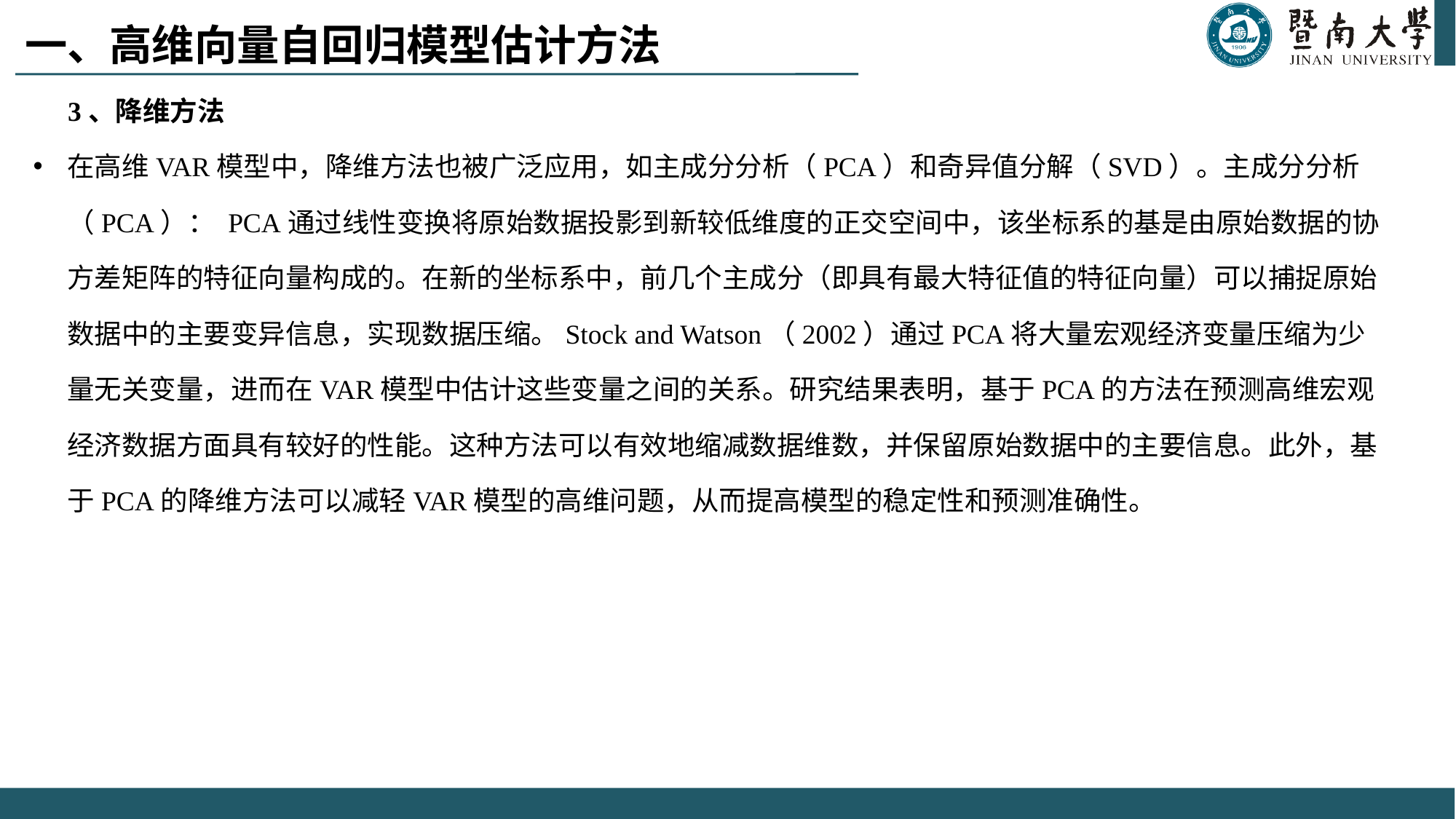

一、高维向量自回归模型估计方法
     3、降维方法
在高维VAR模型中，降维方法也被广泛应用，如主成分分析（PCA）和奇异值分解（SVD）。主成分分析（PCA）： PCA通过线性变换将原始数据投影到新较低维度的正交空间中，该坐标系的基是由原始数据的协方差矩阵的特征向量构成的。在新的坐标系中，前几个主成分（即具有最大特征值的特征向量）可以捕捉原始数据中的主要变异信息，实现数据压缩。Stock and Watson（2002）通过PCA将大量宏观经济变量压缩为少量无关变量，进而在VAR模型中估计这些变量之间的关系。研究结果表明，基于PCA的方法在预测高维宏观经济数据方面具有较好的性能。这种方法可以有效地缩减数据维数，并保留原始数据中的主要信息。此外，基于PCA的降维方法可以减轻VAR模型的高维问题，从而提高模型的稳定性和预测准确性。